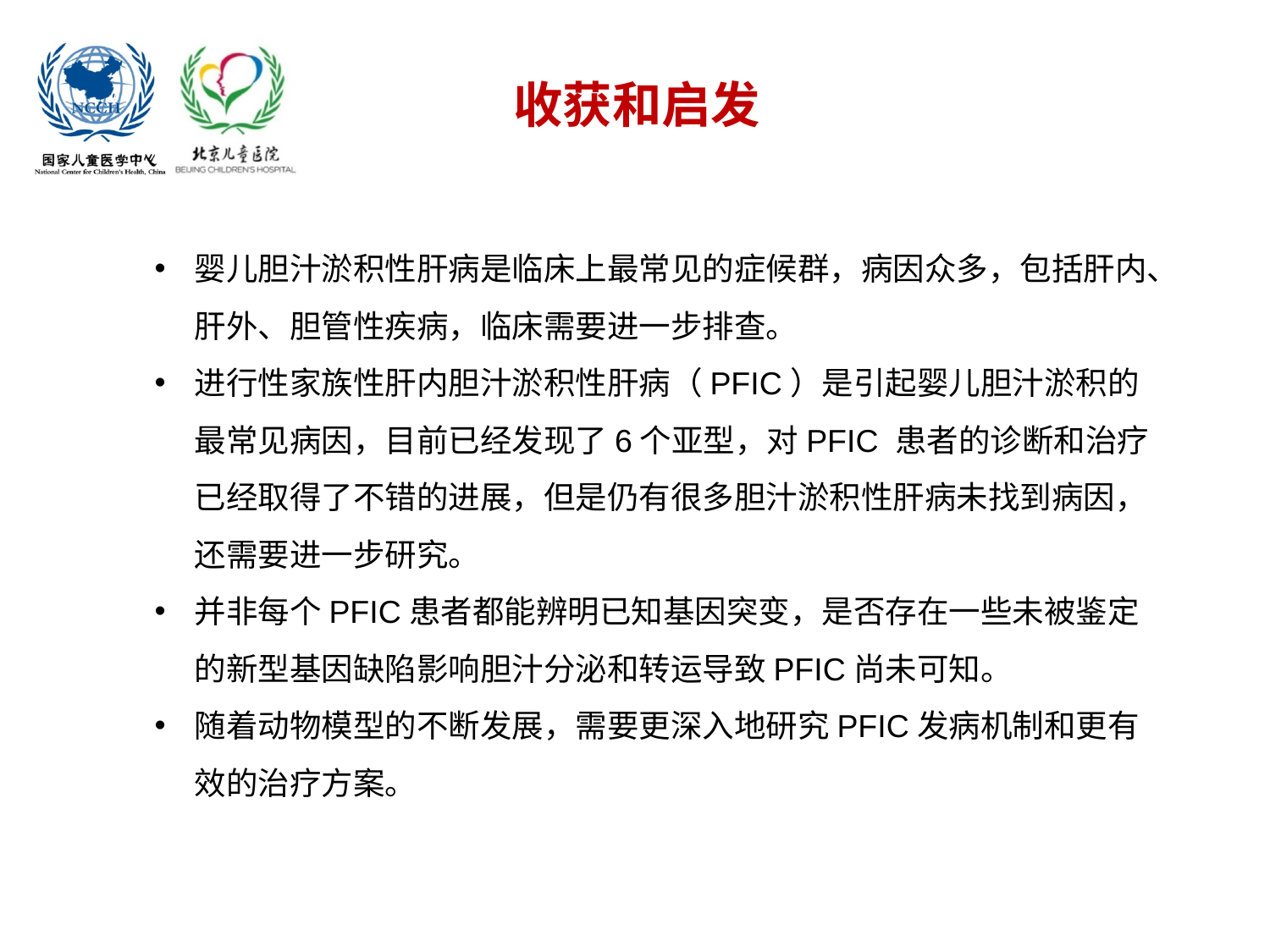

收获和启发
婴儿胆汁淤积性肝病是临床上最常见的症候群，病因众多，包括肝内、肝外、胆管性疾病，临床需要进一步排查。
进行性家族性肝内胆汁淤积性肝病（PFIC）是引起婴儿胆汁淤积的最常见病因，目前已经发现了6个亚型，对PFIC 患者的诊断和治疗已经取得了不错的进展，但是仍有很多胆汁淤积性肝病未找到病因，还需要进一步研究。
并非每个PFIC患者都能辨明已知基因突变，是否存在一些未被鉴定的新型基因缺陷影响胆汁分泌和转运导致PFIC尚未可知。
随着动物模型的不断发展，需要更深入地研究PFIC发病机制和更有效的治疗方案。